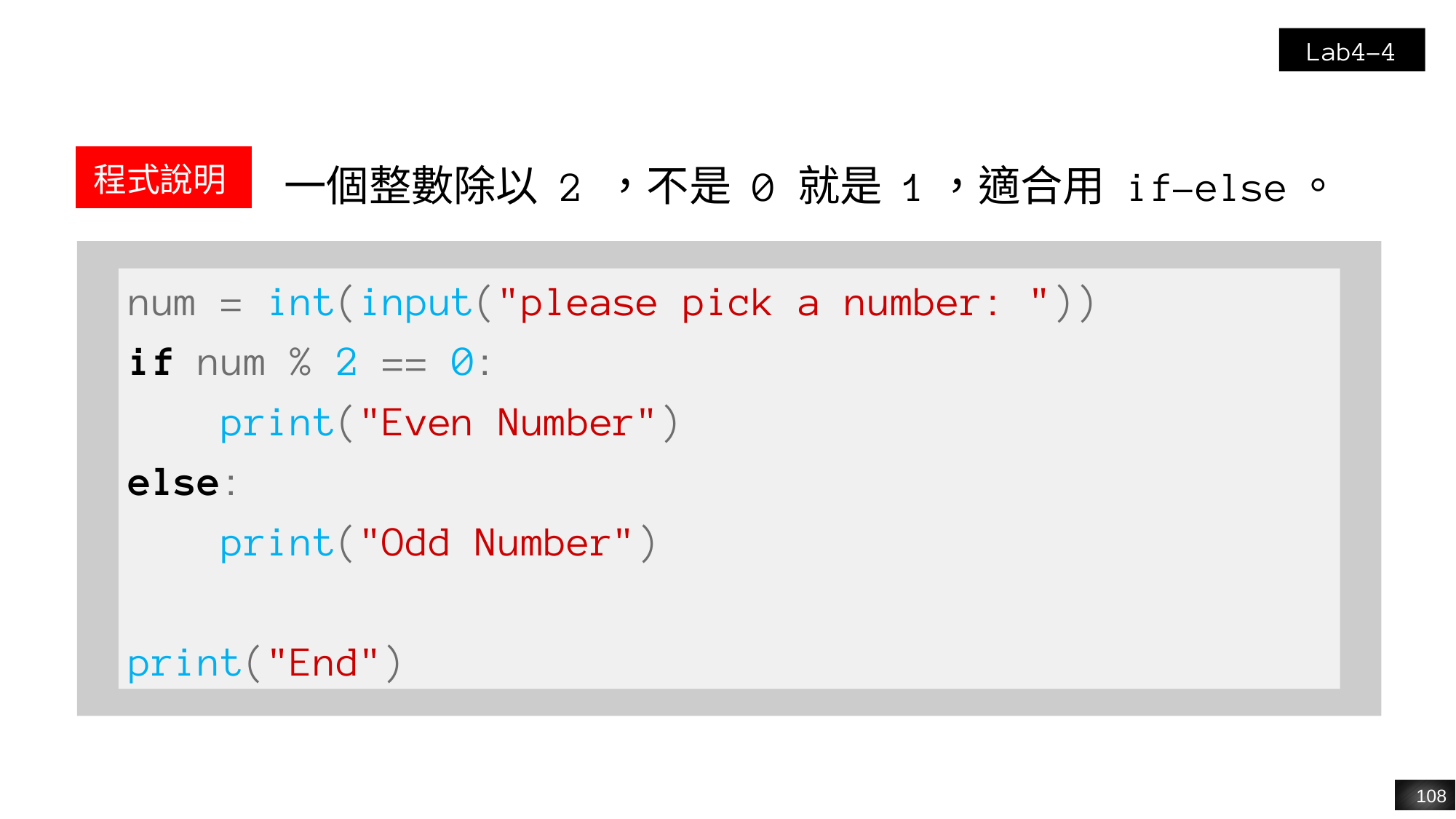

Lab4-4
| 程式說明 | 一個整數除以 2 ，不是 0 就是 1，適合用 if-else。 |
| --- | --- |

num = int(input("please pick a number: "))
if num % 2 == 0:
    print("Even Number")
else:
    print("Odd Number")

print("End")